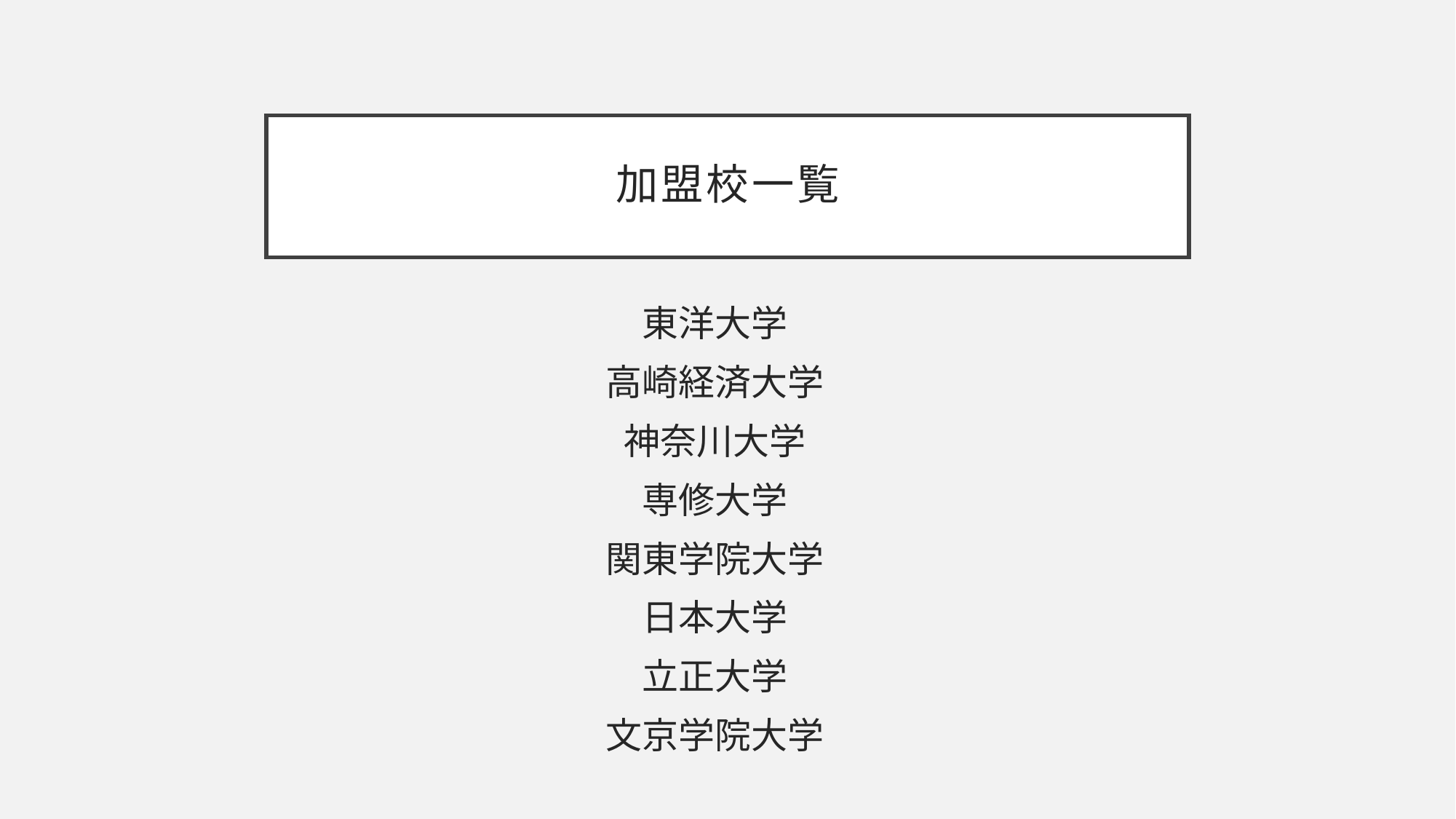

# 加盟校一覧
東洋大学
高崎経済大学
神奈川大学
専修大学
関東学院大学
日本大学
立正大学
文京学院大学